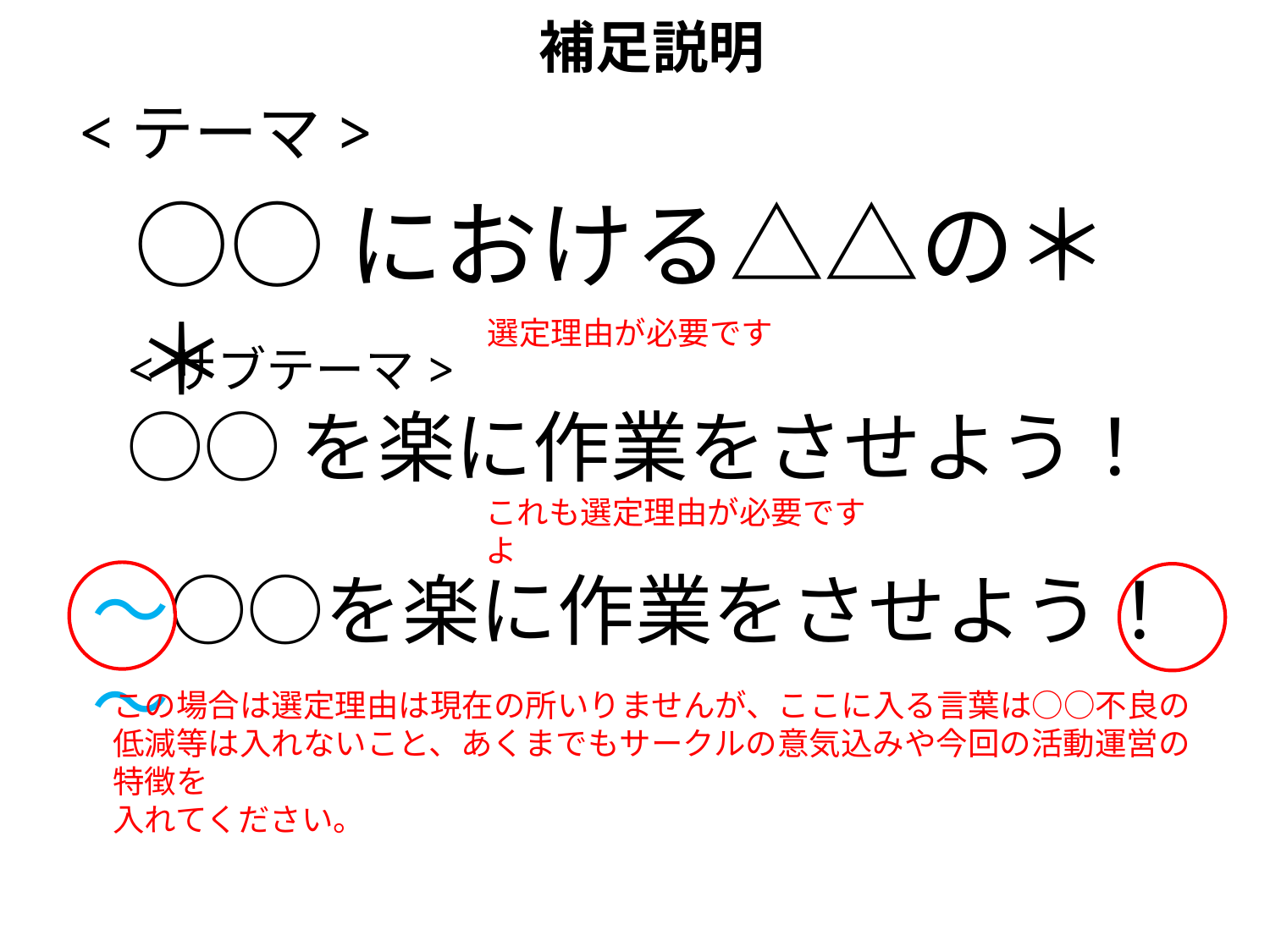

補足説明
<テーマ>
○○における△△の＊＊
選定理由が必要です
<サブテーマ>
○○を楽に作業をさせよう！
これも選定理由が必要ですよ
～○○を楽に作業をさせよう！～

この場合は選定理由は現在の所いりませんが、ここに入る言葉は○○不良の低減等は入れないこと、あくまでもサークルの意気込みや今回の活動運営の特徴を
入れてください。